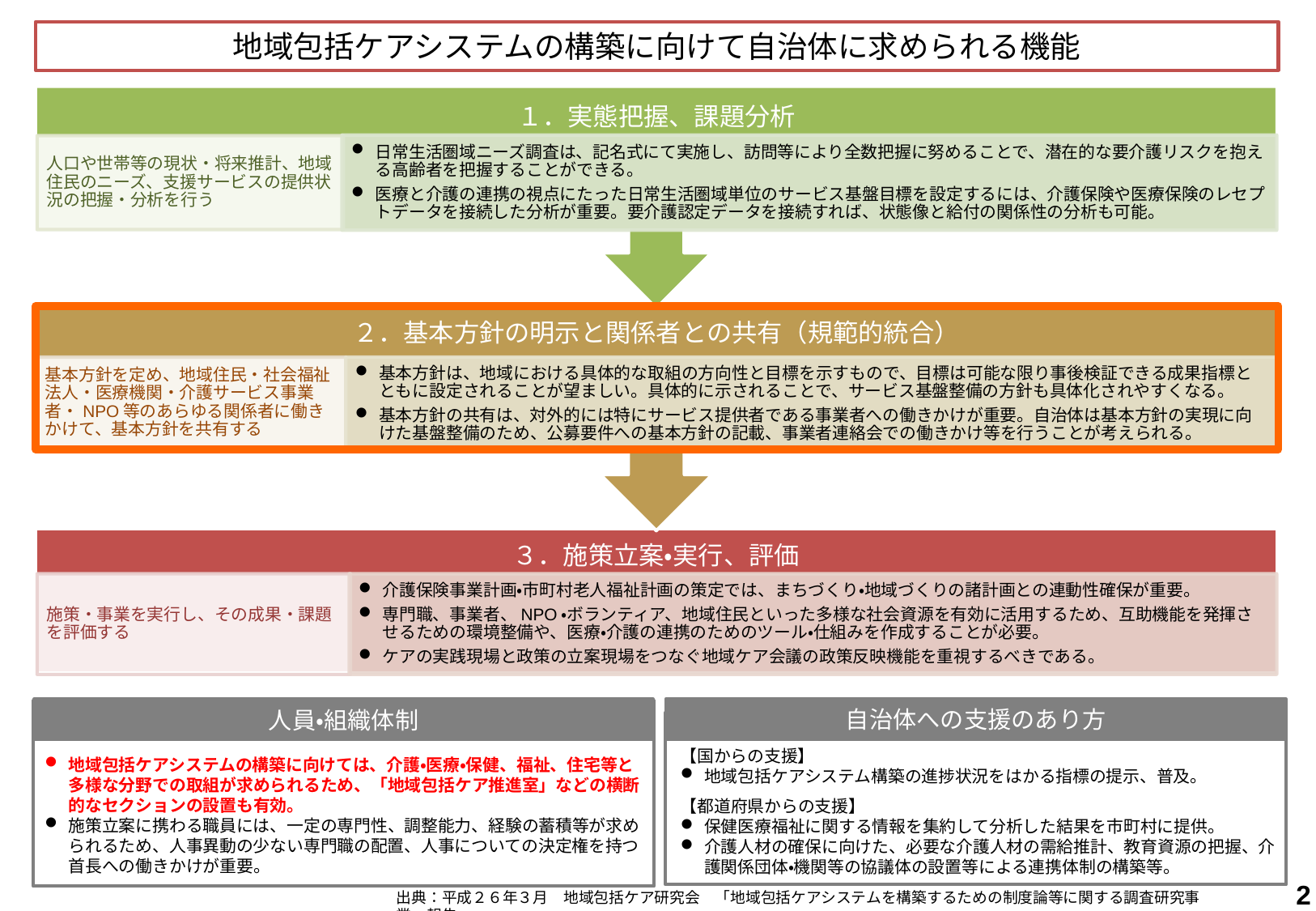

地域包括ケアシステムの構築に向けて自治体に求められる機能
３．施策立案・実行、評価
施策・事業を実行し、その成果・課題を評価する
介護保険事業計画・市町村老人福祉計画の策定では、まちづくり・地域づくりの諸計画との連動性確保が重要。
専門職、事業者、NPO・ボランティア、地域住民といった多様な社会資源を有効に活用するため、互助機能を発揮させるための環境整備や、医療・介護の連携のためのツール・仕組みを作成することが必要。
ケアの実践現場と政策の立案現場をつなぐ地域ケア会議の政策反映機能を重視するべきである。
２．基本方針の明示と関係者との共有（規範的統合）
基本方針を定め、地域住民・社会福祉法人・医療機関・介護サービス事業者・NPO等のあらゆる関係者に働きかけて、基本方針を共有する
基本方針は、地域における具体的な取組の方向性と目標を示すもので、目標は可能な限り事後検証できる成果指標とともに設定されることが望ましい。具体的に示されることで、サービス基盤整備の方針も具体化されやすくなる。
基本方針の共有は、対外的には特にサービス提供者である事業者への働きかけが重要。自治体は基本方針の実現に向けた基盤整備のため、公募要件への基本方針の記載、事業者連絡会での働きかけ等を行うことが考えられる。
１．実態把握、課題分析
人口や世帯等の現状・将来推計、地域住民のニーズ、支援サービスの提供状況の把握・分析を行う
日常生活圏域ニーズ調査は、記名式にて実施し、訪問等により全数把握に努めることで、潜在的な要介護リスクを抱える高齢者を把握することができる。
医療と介護の連携の視点にたった日常生活圏域単位のサービス基盤目標を設定するには、介護保険や医療保険のレセプトデータを接続した分析が重要。要介護認定データを接続すれば、状態像と給付の関係性の分析も可能。

自治体への支援のあり方
人員・組織体制

【国からの支援】
地域包括ケアシステム構築の進捗状況をはかる指標の提示、普及。

【都道府県からの支援】
保健医療福祉に関する情報を集約して分析した結果を市町村に提供。
介護人材の確保に向けた、必要な介護人材の需給推計、教育資源の把握、介護関係団体・機関等の協議体の設置等による連携体制の構築等。
地域包括ケアシステムの構築に向けては、介護・医療・保健、福祉、住宅等と多様な分野での取組が求められるため、「地域包括ケア推進室」などの横断的なセクションの設置も有効。
施策立案に携わる職員には、一定の専門性、調整能力、経験の蓄積等が求められるため、人事異動の少ない専門職の配置、人事についての決定権を持つ首長への働きかけが重要。
2
出典：平成２６年３月　地域包括ケア研究会　「地域包括ケアシステムを構築するための制度論等に関する調査研究事業」報告